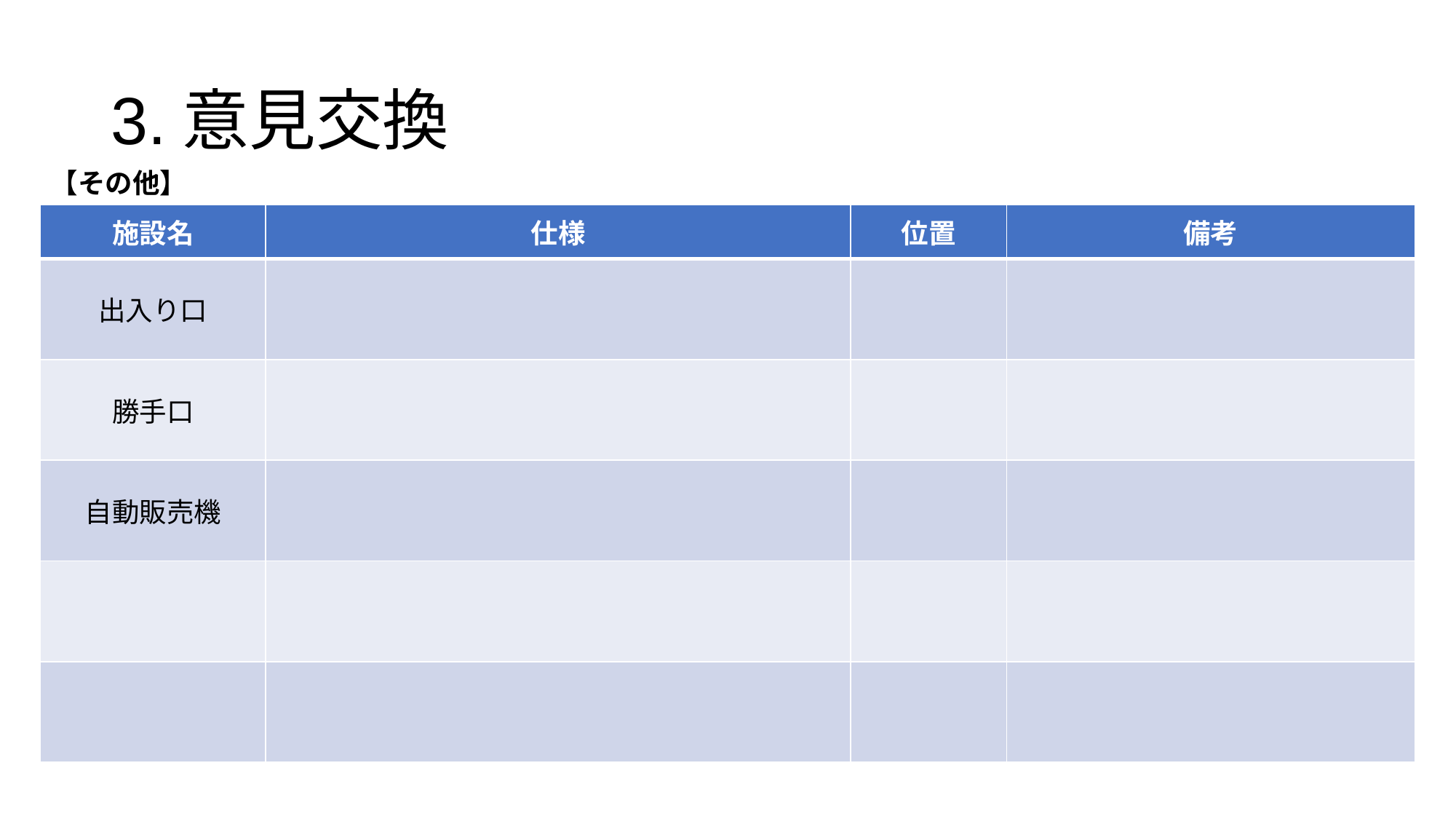

# 3.意見交換
【その他】
| 施設名 | 仕様 | 位置 | 備考 |
| --- | --- | --- | --- |
| 出入り口 |  |  |  |
| 勝手口 |  |  |  |
| 自動販売機 |  |  |  |
|  |  |  |  |
|  |  |  |  |